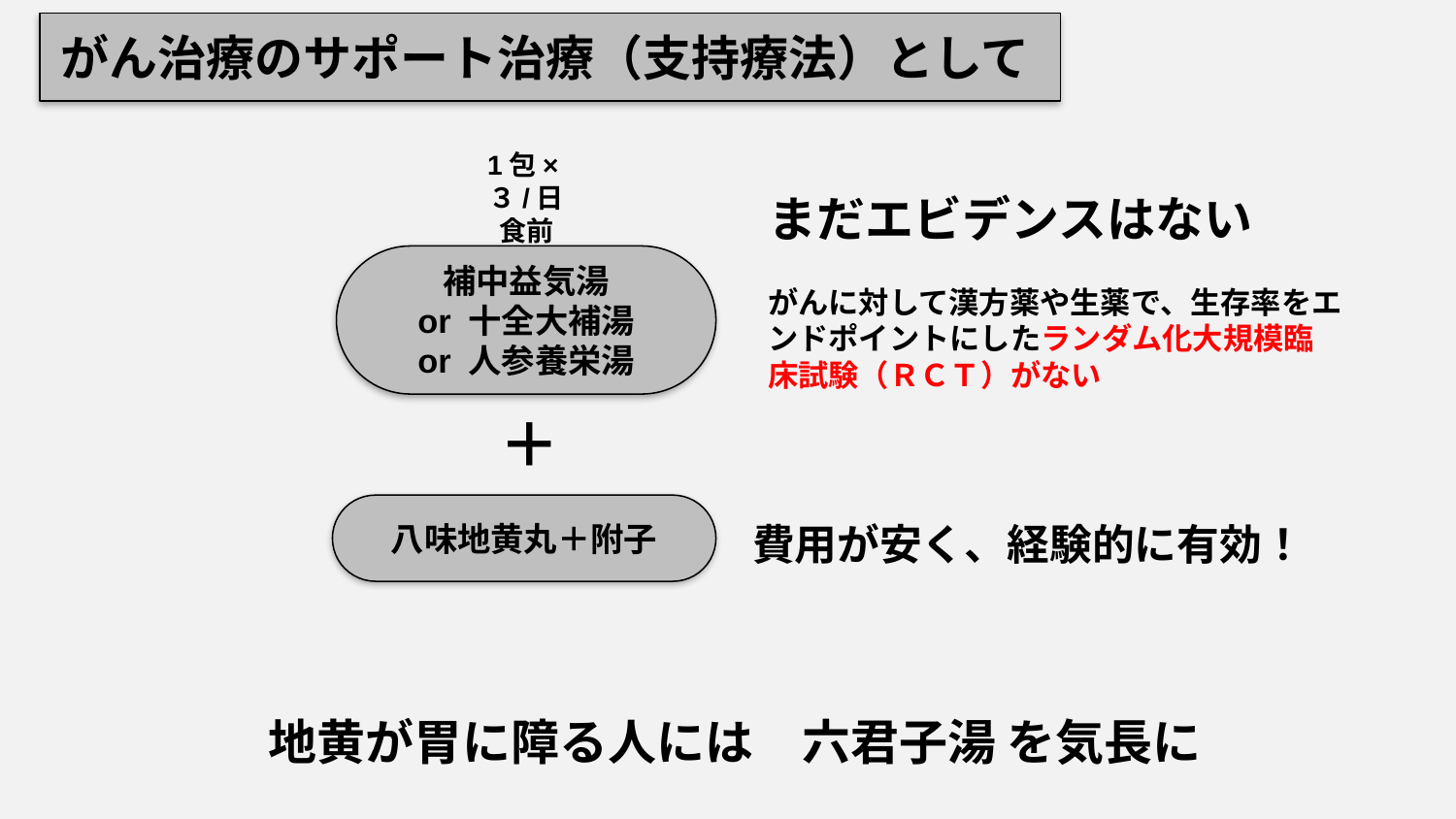

がん治療のサポート治療（支持療法）として
1包×３/日
食前
まだエビデンスはない

がんに対して漢方薬や生薬で、生存率をエンドポイントにしたランダム化大規模臨床試験（ＲＣＴ）がない
補中益気湯
or 十全大補湯
or 人参養栄湯
＋
八味地黄丸＋附子
費用が安く、経験的に有効！
地黄が胃に障る人には　六君子湯 を気長に